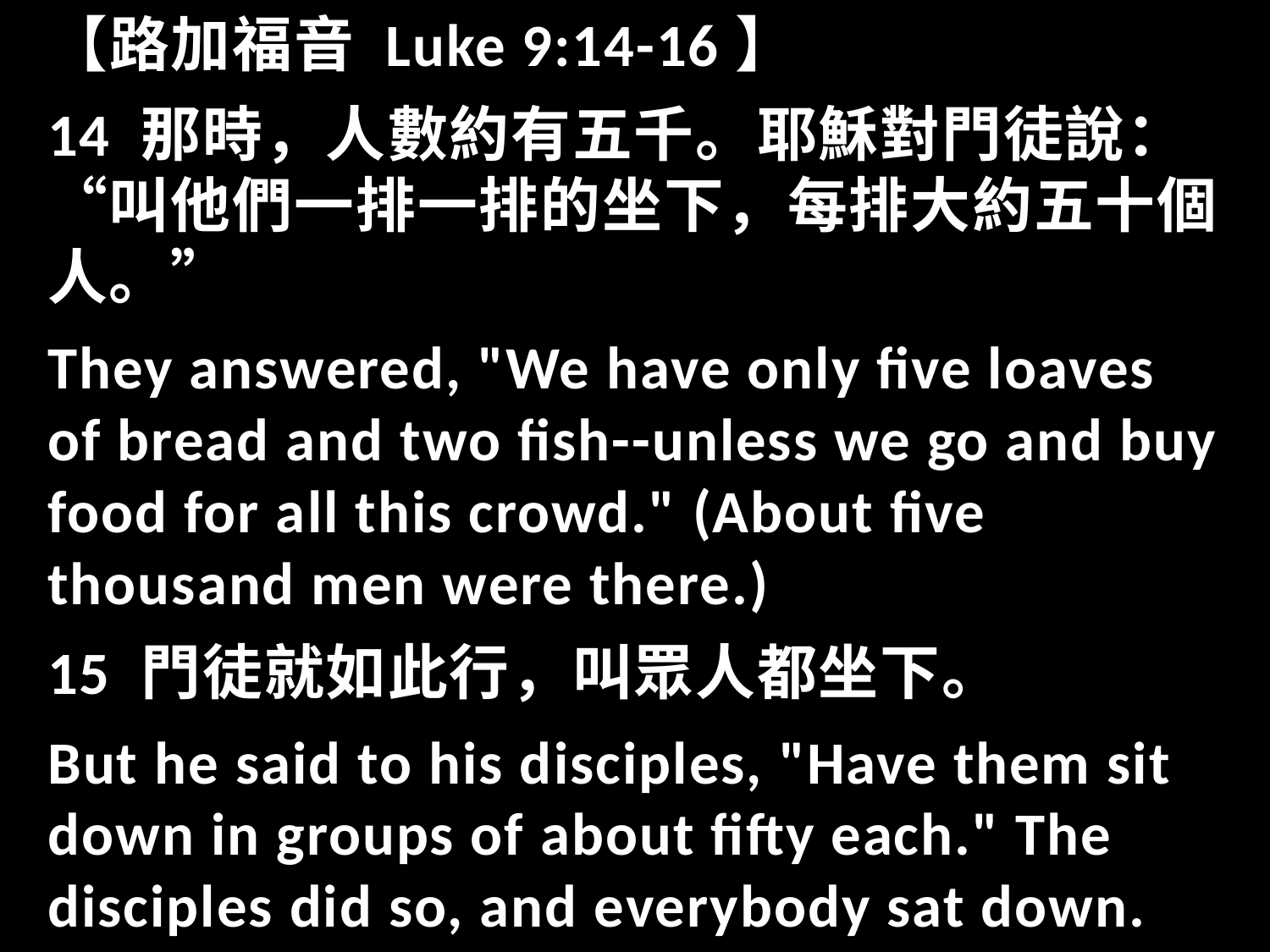

【路加福音 Luke 9:14-16】
14 那時，人數約有五千。耶穌對門徒說：“叫他們一排一排的坐下，每排大約五十個人。”
They answered, "We have only five loaves of bread and two fish--unless we go and buy food for all this crowd." (About five thousand men were there.)
15 門徒就如此行，叫眾人都坐下。
But he said to his disciples, "Have them sit down in groups of about fifty each." The disciples did so, and everybody sat down.